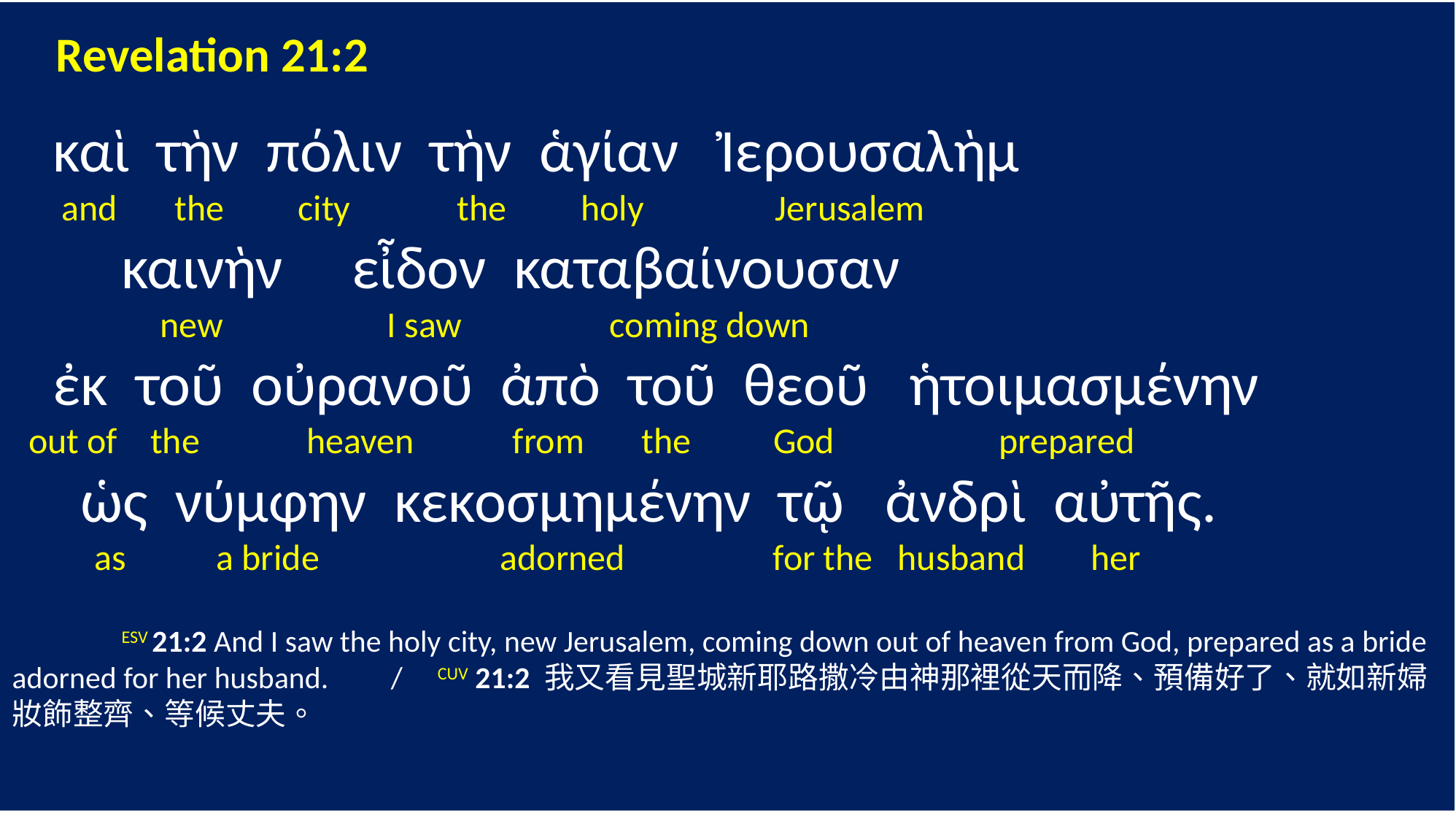

Revelation 21:2

   καὶ  τὴν  πόλιν  τὴν  ἁγίαν   Ἰερουσαλὴμ
      and       the         city             the         holy                Jerusalem
        καινὴν     εἶδον  καταβαίνουσαν
                  new                    I saw                  coming down
   ἐκ  τοῦ  οὐρανοῦ  ἀπὸ  τοῦ  θεοῦ   ἡτοιμασμένην
  out of    the             heaven            from       the          God                    prepared
     ὡς  νύμφην  κεκοσμημένην  τῷ   ἀνδρὶ  αὐτῆς.
          as           a bride                      adorned                  for the   husband        her

	ESV 21:2 And I saw the holy city, new Jerusalem, coming down out of heaven from God, prepared as a bride adorned for her husband.         /     CUV 21:2 我又看見聖城新耶路撒冷由神那裡從天而降、預備好了、就如新婦妝飾整齊、等候丈夫。